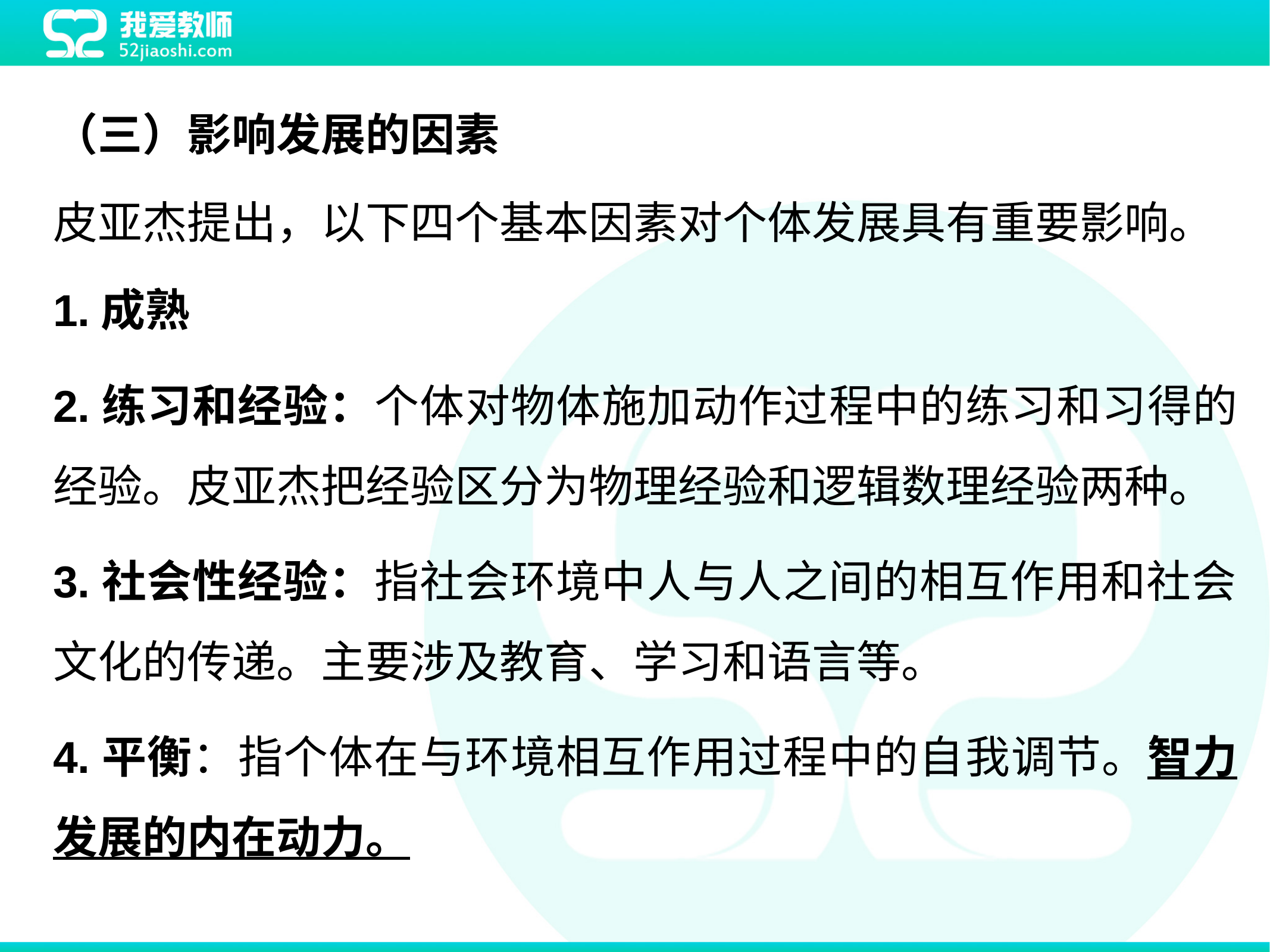

（三）影响发展的因素
皮亚杰提出，以下四个基本因素对个体发展具有重要影响。
1.成熟
2.练习和经验：个体对物体施加动作过程中的练习和习得的经验。皮亚杰把经验区分为物理经验和逻辑数理经验两种。
3.社会性经验：指社会环境中人与人之间的相互作用和社会文化的传递。主要涉及教育、学习和语言等。
4.平衡：指个体在与环境相互作用过程中的自我调节。智力发展的内在动力。